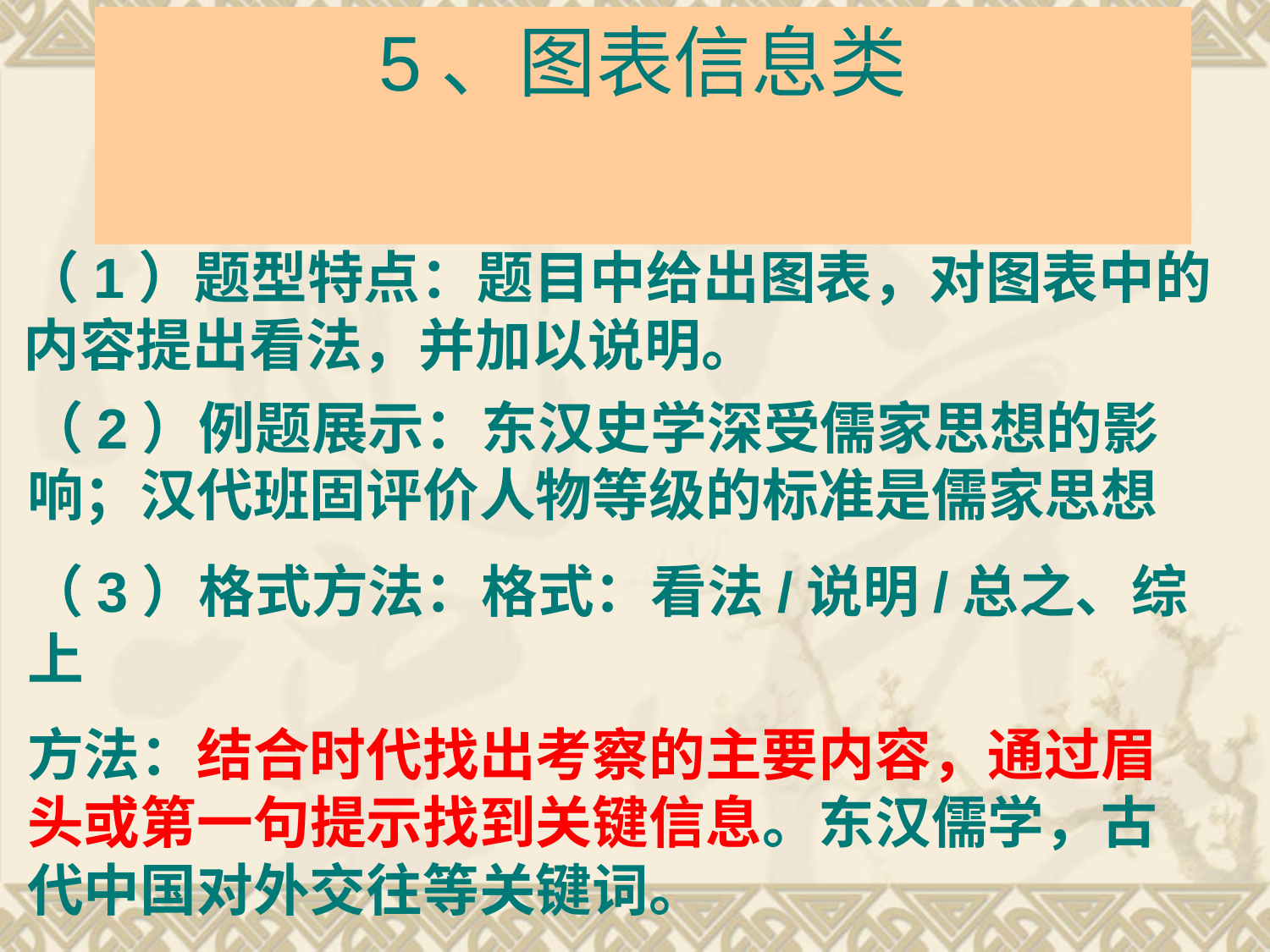

5、图表信息类

（1）题型特点：题目中给出图表，对图表中的内容提出看法，并加以说明。
（2）例题展示：东汉史学深受儒家思想的影响；汉代班固评价人物等级的标准是儒家思想
（3）格式方法：格式：看法/说明/总之、综上
方法：结合时代找出考察的主要内容，通过眉头或第一句提示找到关键信息。东汉儒学，古代中国对外交往等关键词。